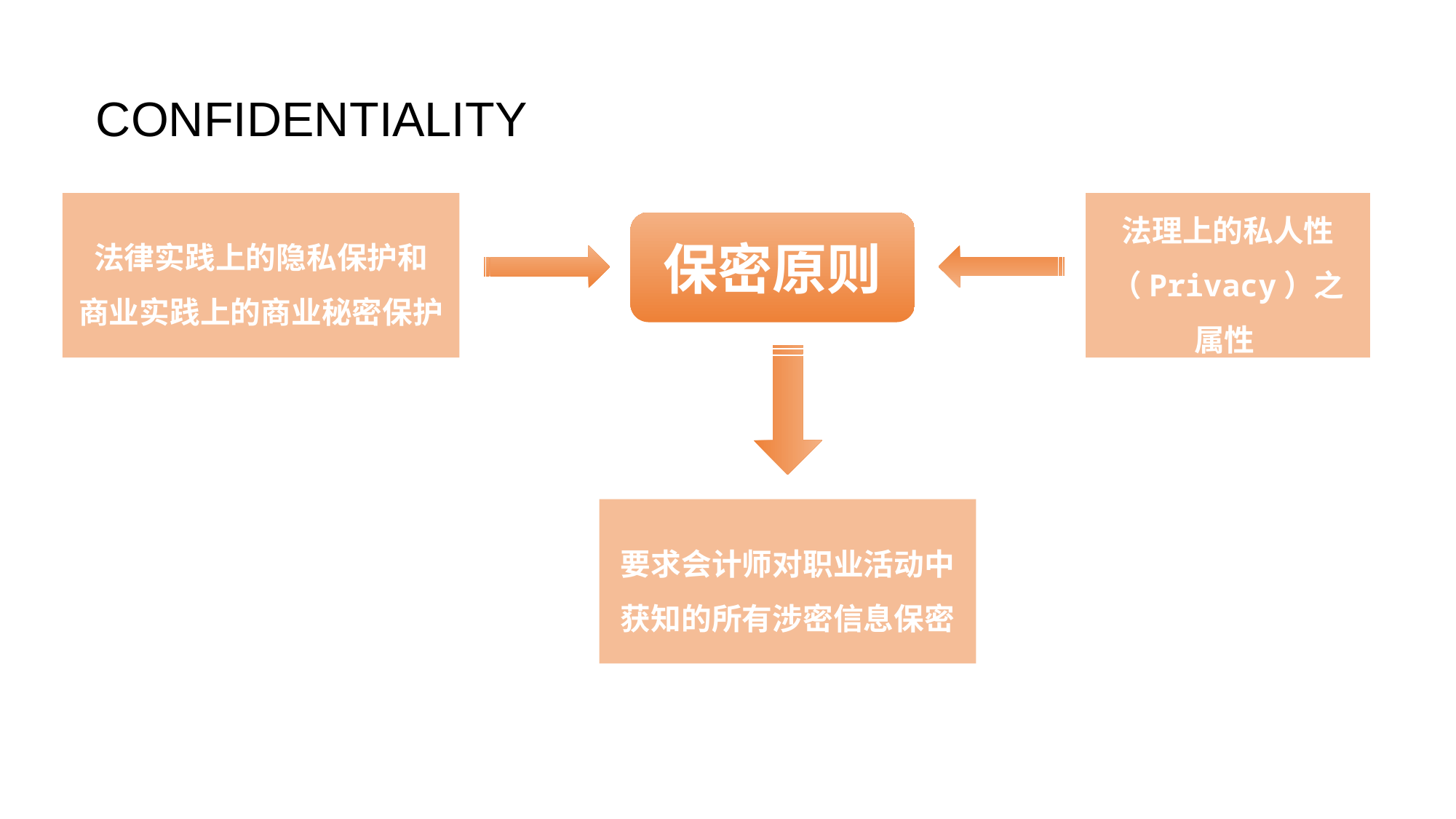

CONFIDENTIALITY
法律实践上的隐私保护和
商业实践上的商业秘密保护
法理上的私人性（Privacy）之属性
保密原则

要求会计师对职业活动中获知的所有涉密信息保密